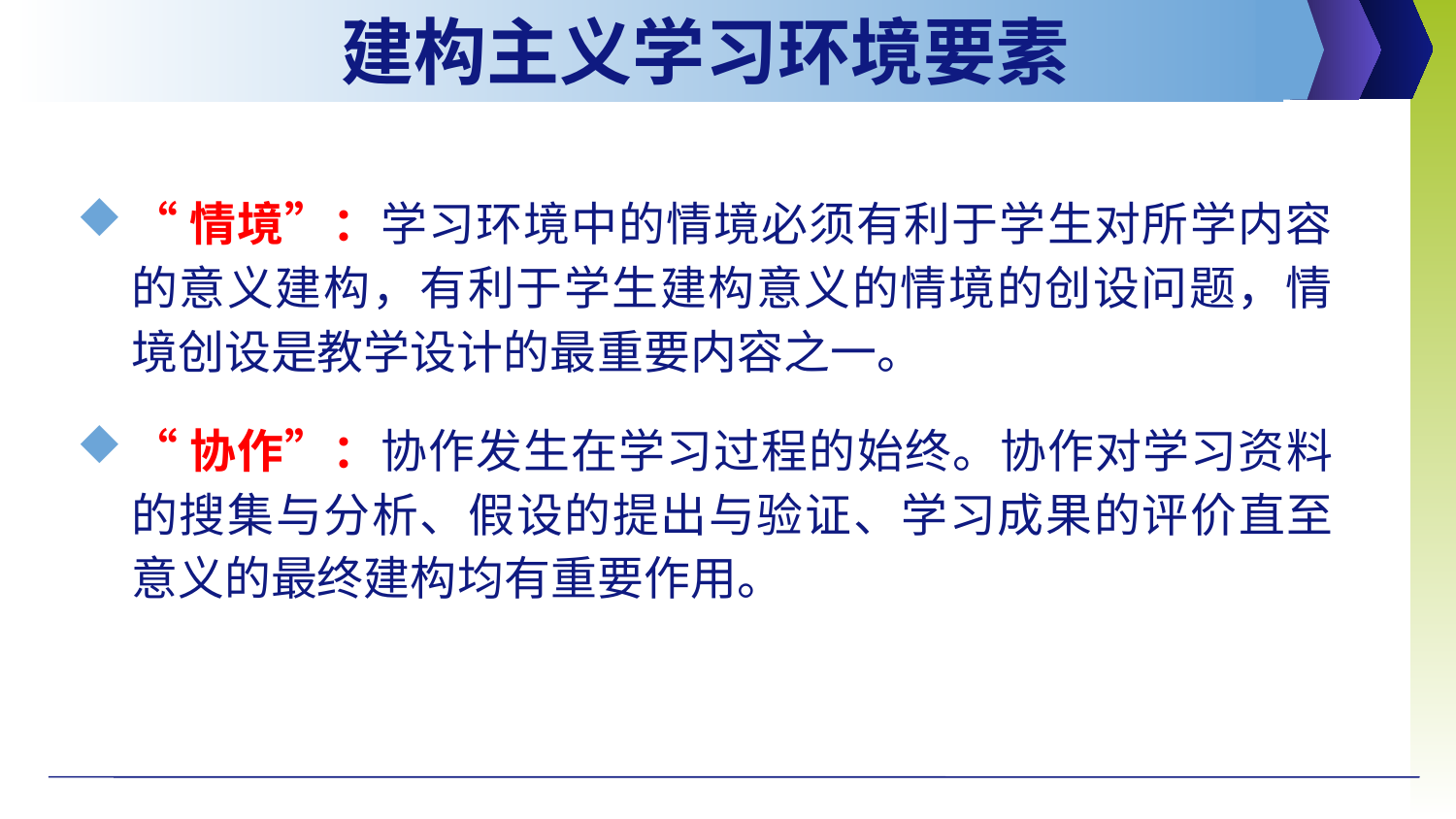

# 建构主义学习环境要素
“情境”：学习环境中的情境必须有利于学生对所学内容的意义建构，有利于学生建构意义的情境的创设问题，情境创设是教学设计的最重要内容之一。
“协作”：协作发生在学习过程的始终。协作对学习资料的搜集与分析、假设的提出与验证、学习成果的评价直至意义的最终建构均有重要作用。